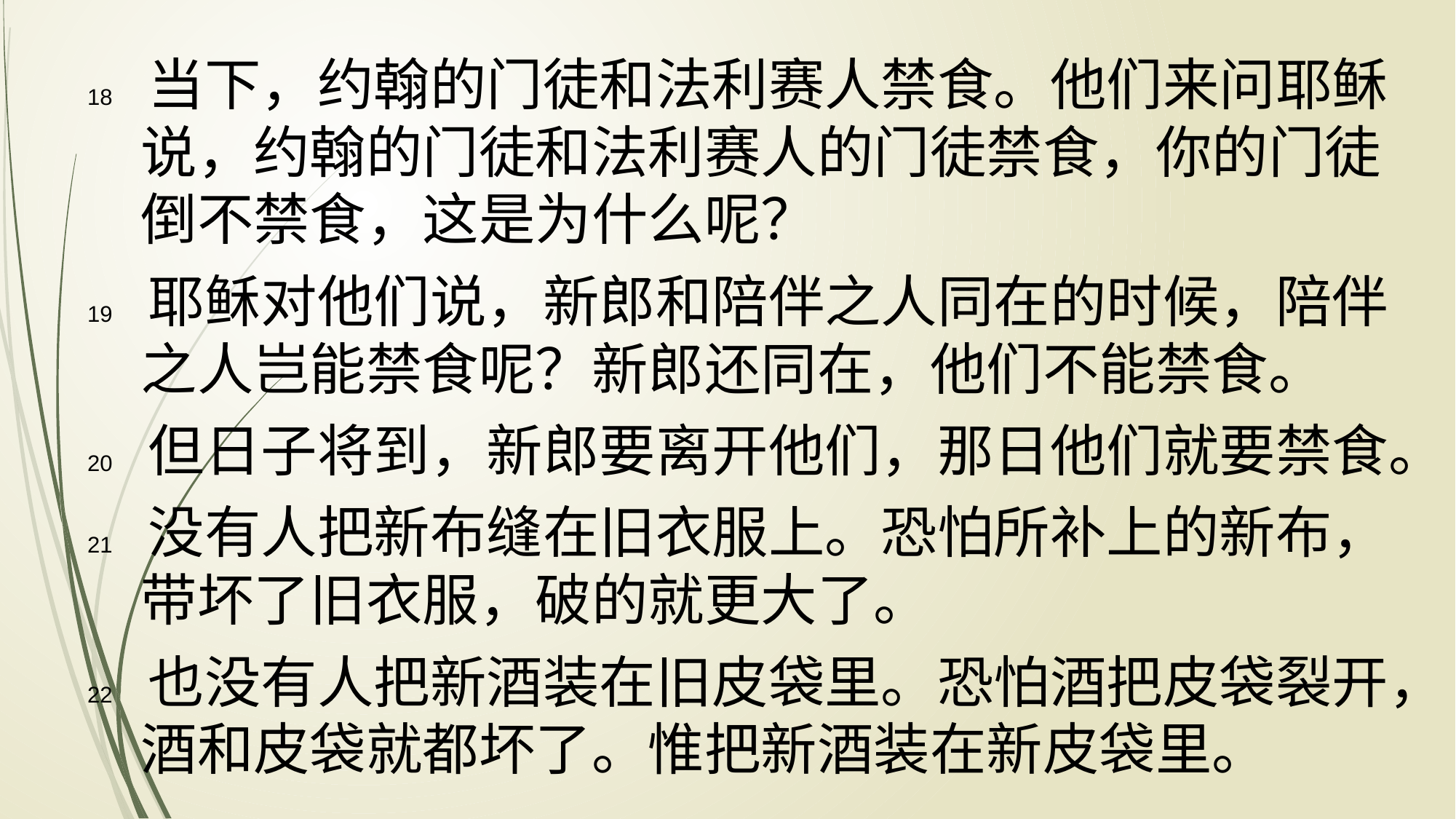

18     当下，约翰的门徒和法利赛人禁食。他们来问耶稣说，约翰的门徒和法利赛人的门徒禁食，你的门徒倒不禁食，这是为什么呢？
19     耶稣对他们说，新郎和陪伴之人同在的时候，陪伴之人岂能禁食呢？新郎还同在，他们不能禁食。
20     但日子将到，新郎要离开他们，那日他们就要禁食。
21     没有人把新布缝在旧衣服上。恐怕所补上的新布，带坏了旧衣服，破的就更大了。
22     也没有人把新酒装在旧皮袋里。恐怕酒把皮袋裂开，酒和皮袋就都坏了。惟把新酒装在新皮袋里。